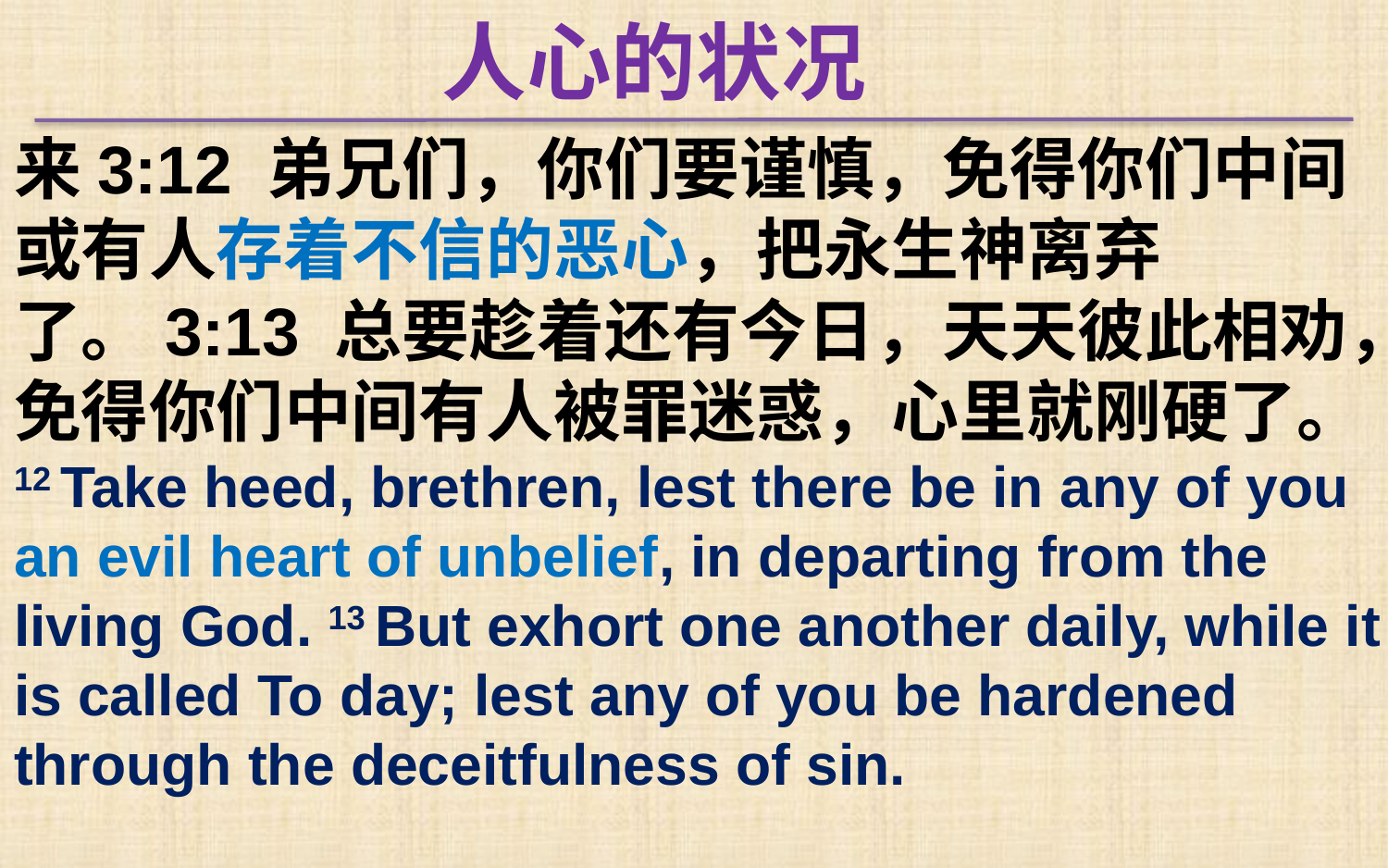

人心的状况
来3:12 弟兄们，你们要谨慎，免得你们中间或有人存着不信的恶心，把永生神离弃了。3:13 总要趁着还有今日，天天彼此相劝，免得你们中间有人被罪迷惑，心里就刚硬了。
12 Take heed, brethren, lest there be in any of you an evil heart of unbelief, in departing from the living God. 13 But exhort one another daily, while it is called To day; lest any of you be hardened through the deceitfulness of sin.